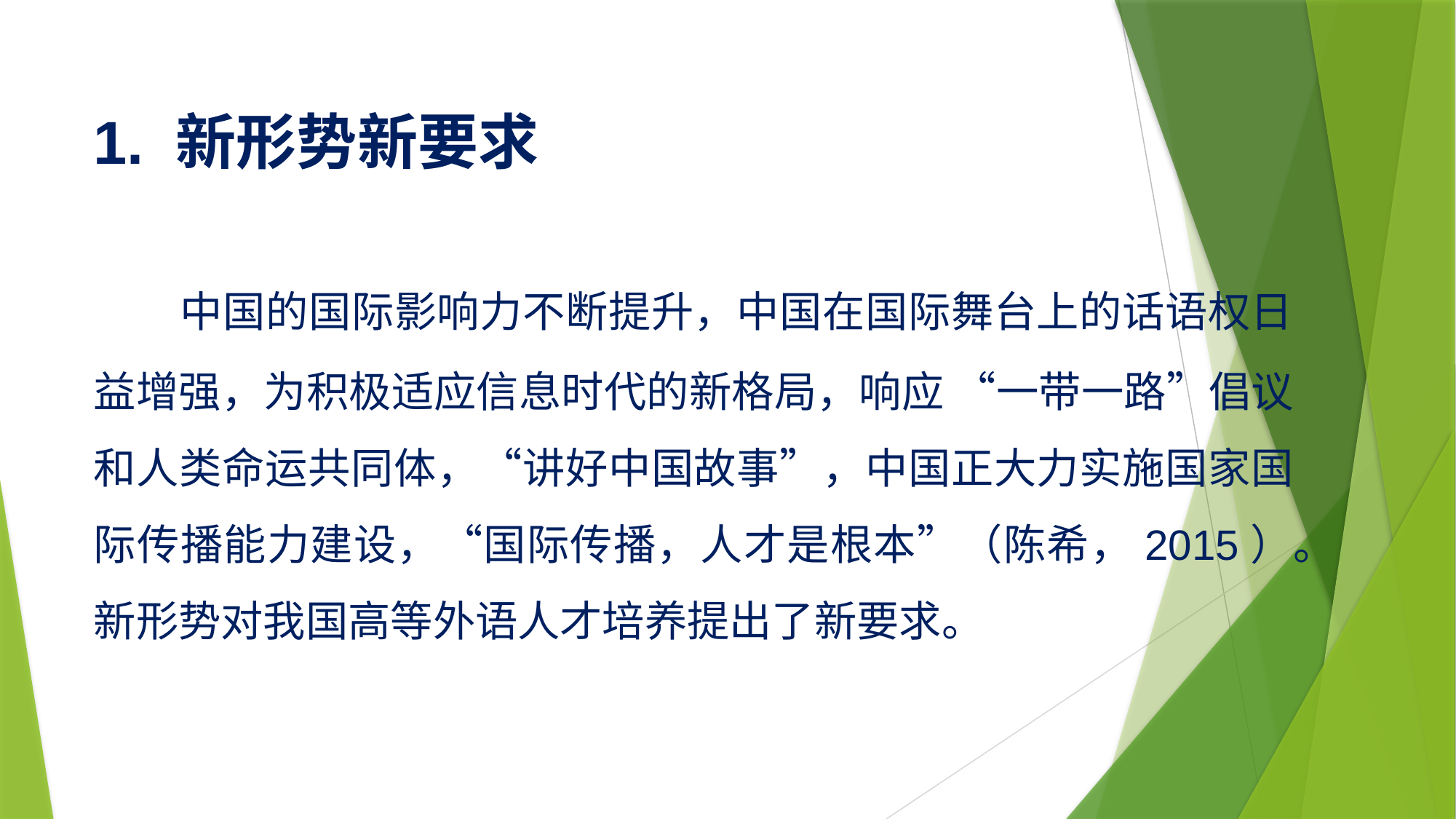

1. 新形势新要求
     中国的国际影响力不断提升，中国在国际舞台上的话语权日益增强，为积极适应信息时代的新格局，响应 “一带一路”倡议和人类命运共同体，“讲好中国故事”，中国正大力实施国家国际传播能力建设，“国际传播，人才是根本”（陈希，2015）。新形势对我国高等外语人才培养提出了新要求。